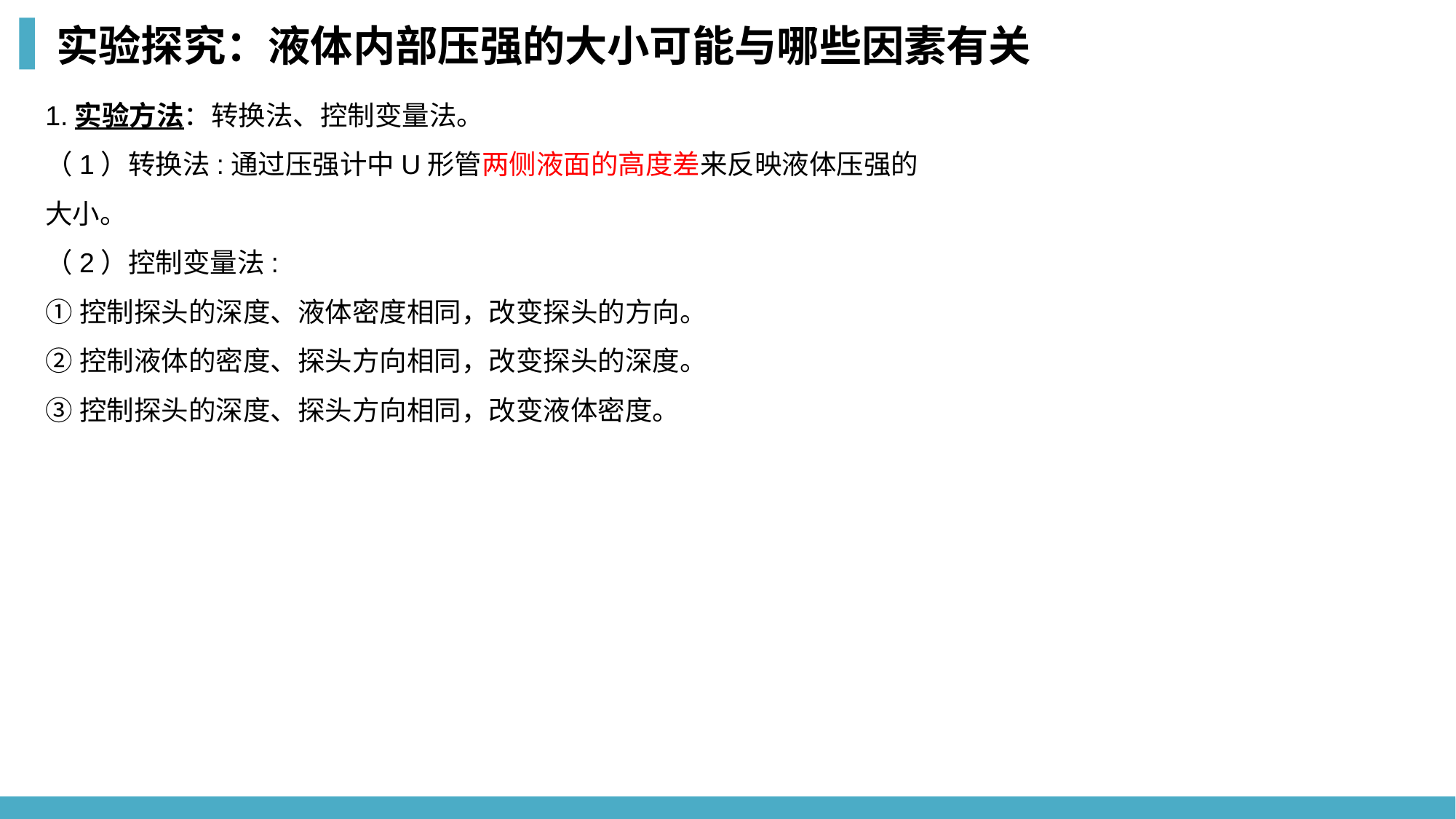

实验探究：液体内部压强的大小可能与哪些因素有关

1.实验方法：转换法、控制变量法。
（1）转换法:通过压强计中U形管两侧液面的高度差来反映液体压强的大小。
（2）控制变量法:
①控制探头的深度、液体密度相同，改变探头的方向。
②控制液体的密度、探头方向相同，改变探头的深度。
③控制探头的深度、探头方向相同，改变液体密度。